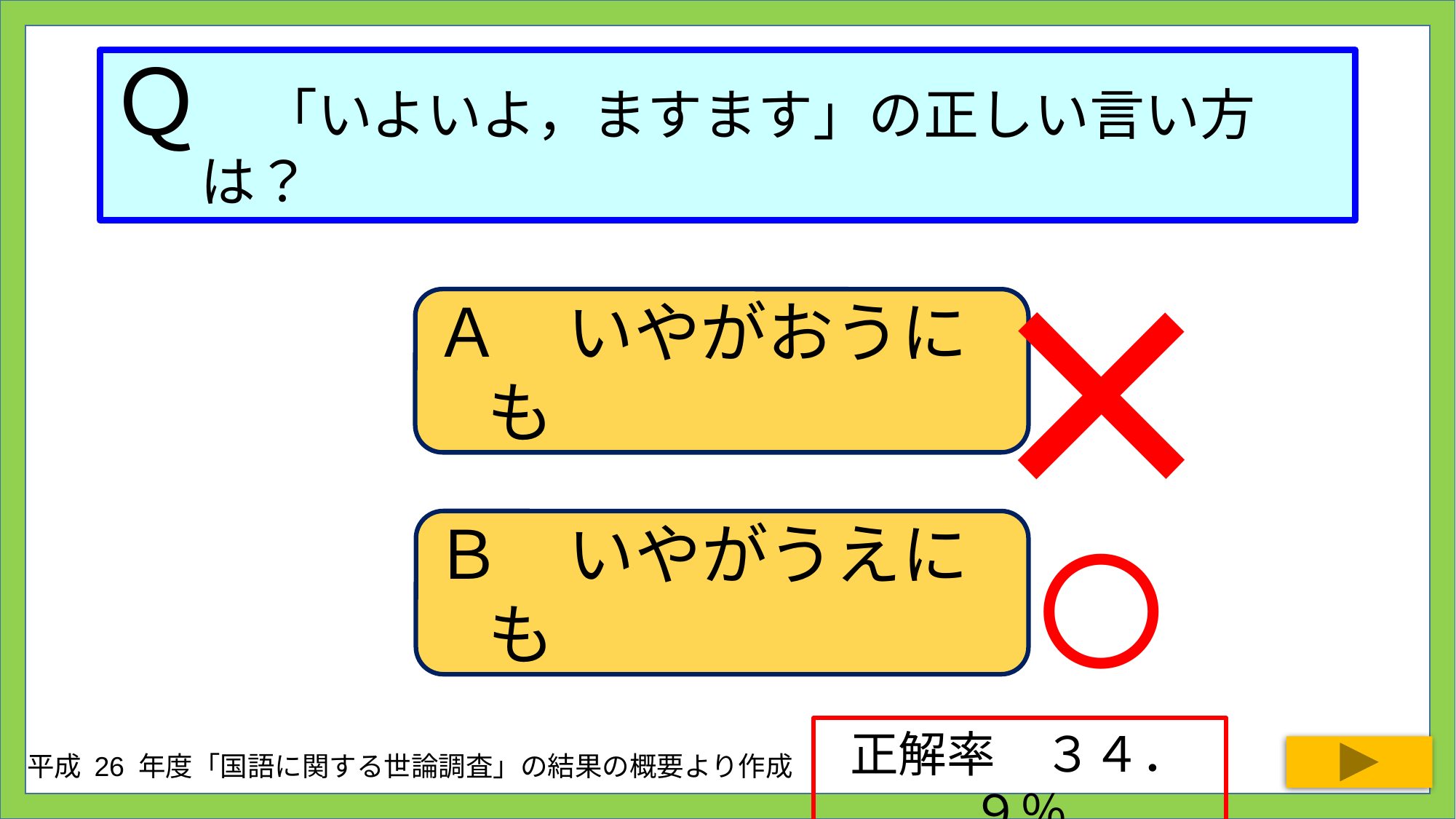

# Ｑ　「いよいよ，ますます」の正しい言い方は？
×
Ａ　いやがおうにも
○
Ｂ　いやがうえにも
正解率　３４．９％

平成 26 年度「国語に関する世論調査」の結果の概要より作成